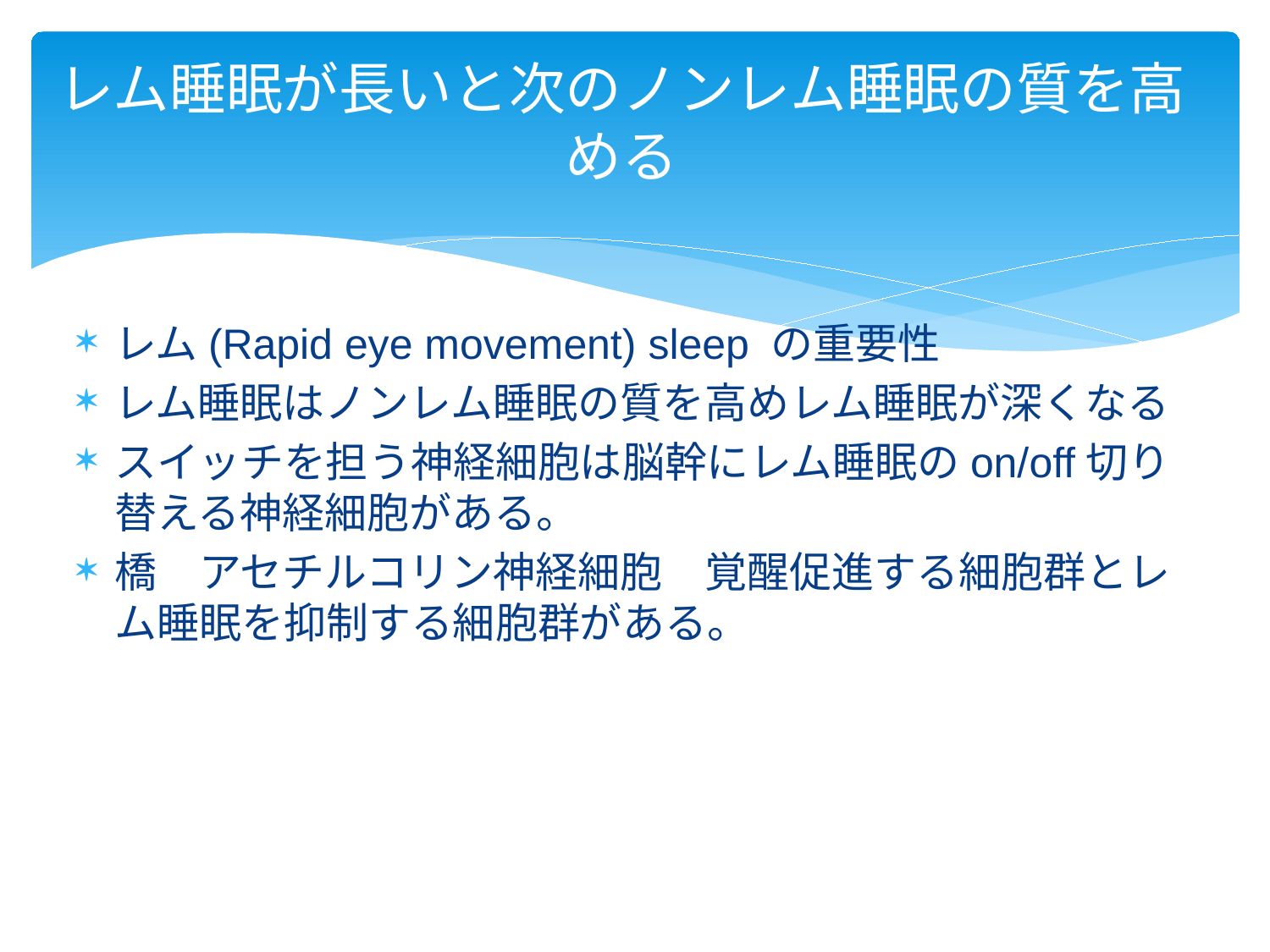

# レム睡眠が長いと次のノンレム睡眠の質を高める
レム(Rapid eye movement) sleep の重要性
レム睡眠はノンレム睡眠の質を高めレム睡眠が深くなる
スイッチを担う神経細胞は脳幹にレム睡眠のon/off切り替える神経細胞がある。
橋　アセチルコリン神経細胞　覚醒促進する細胞群とレム睡眠を抑制する細胞群がある。